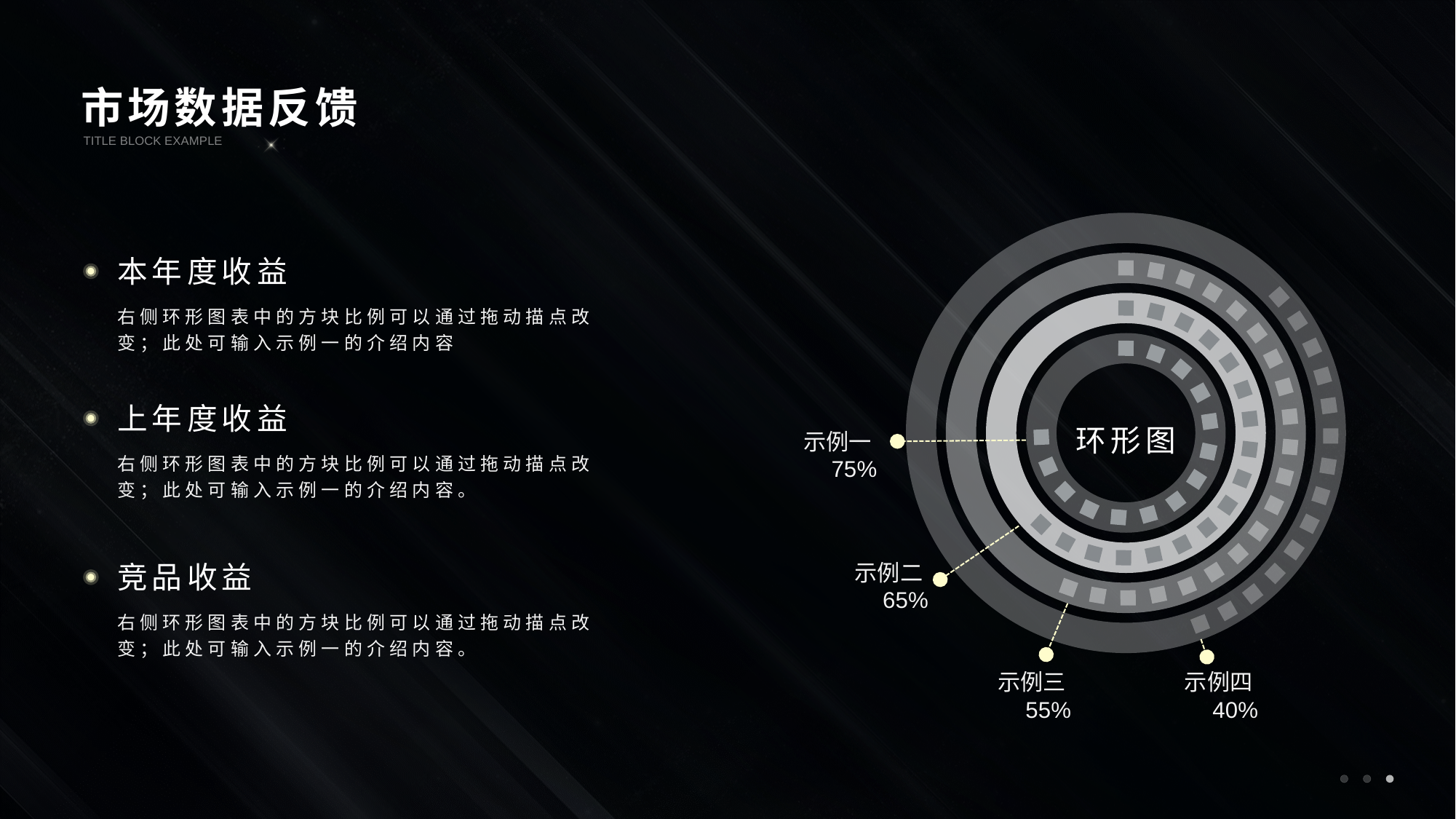

市场数据反馈
TITLE BLOCK EXAMPLE

本年度收益

右侧环形图表中的方块比例可以通过拖动描点改变；此处可输入示例一的介绍内容

上年度收益

环形图
示例一75%
右侧环形图表中的方块比例可以通过拖动描点改变；此处可输入示例一的介绍内容。
竞品收益
示例二65%

右侧环形图表中的方块比例可以通过拖动描点改变；此处可输入示例一的介绍内容。
示例四40%
示例三55%